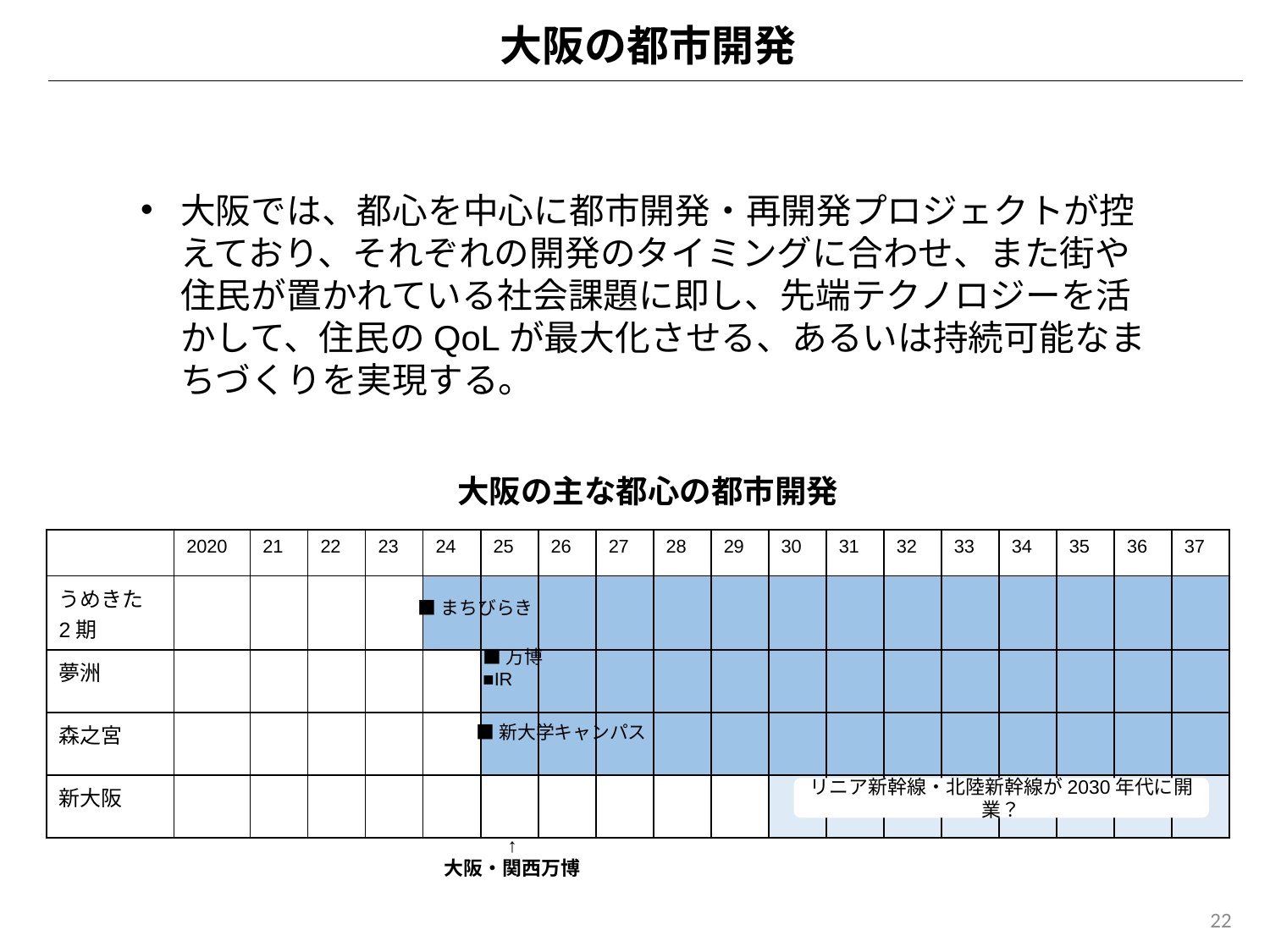

大阪の都市開発
大阪では、都心を中心に都市開発・再開発プロジェクトが控えており、それぞれの開発のタイミングに合わせ、また街や住民が置かれている社会課題に即し、先端テクノロジーを活かして、住民のQoLが最大化させる、あるいは持続可能なまちづくりを実現する。
大阪の主な都心の都市開発
|  | 2020 | 21 | 22 | 23 | 24 | 25 | 26 | 27 | 28 | 29 | 30 | 31 | 32 | 33 | 34 | 35 | 36 | 37 |
| --- | --- | --- | --- | --- | --- | --- | --- | --- | --- | --- | --- | --- | --- | --- | --- | --- | --- | --- |
| うめきた2期 |  |  |  |  |  |  |  |  |  |  |  |  |  |  |  |  |  |  |
| 夢洲 |  |  |  |  |  |  |  |  |  |  |  |  |  |  |  |  |  |  |
| 森之宮 |  |  |  |  |  |  |  |  |  |  |  |  |  |  |  |  |  |  |
| 新大阪 |  |  |  |  |  |  |  |  |  |  |  |  |  |  |  |  |  |  |
■まちびらき
■万博
■IR
■新大学キャンパス
リニア新幹線・北陸新幹線が2030年代に開業？
↑
大阪・関西万博
22